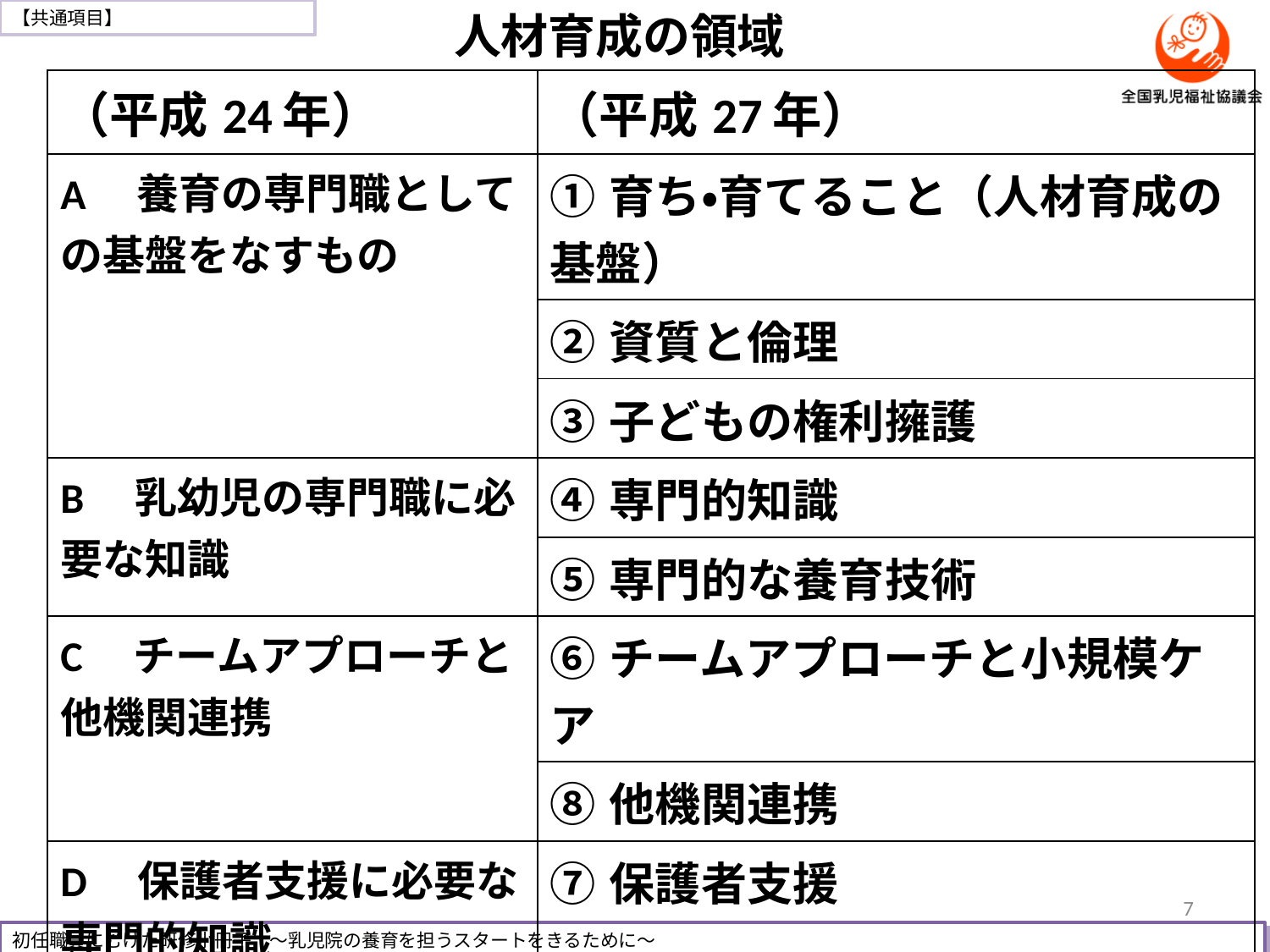

人材育成の領域

| （平成24年） | （平成27年） |
| --- | --- |
| A　養育の専門職としての基盤をなすもの | ①育ち・育てること（人材育成の基盤） |
|  | ②資質と倫理 |
|  | ③子どもの権利擁護 |
| B　乳幼児の専門職に必要な知識 | ④専門的知識 |
|  | ⑤専門的な養育技術 |
| C　チームアプローチと他機関連携 | ⑥チームアプローチと小規模ケア |
|  | ⑧他機関連携 |
| D　保護者支援に必要な専門的知識 | ⑦保護者支援 |
| E　里親支援に必要な 　　専門的知識 | ⑨里親支援 |
7